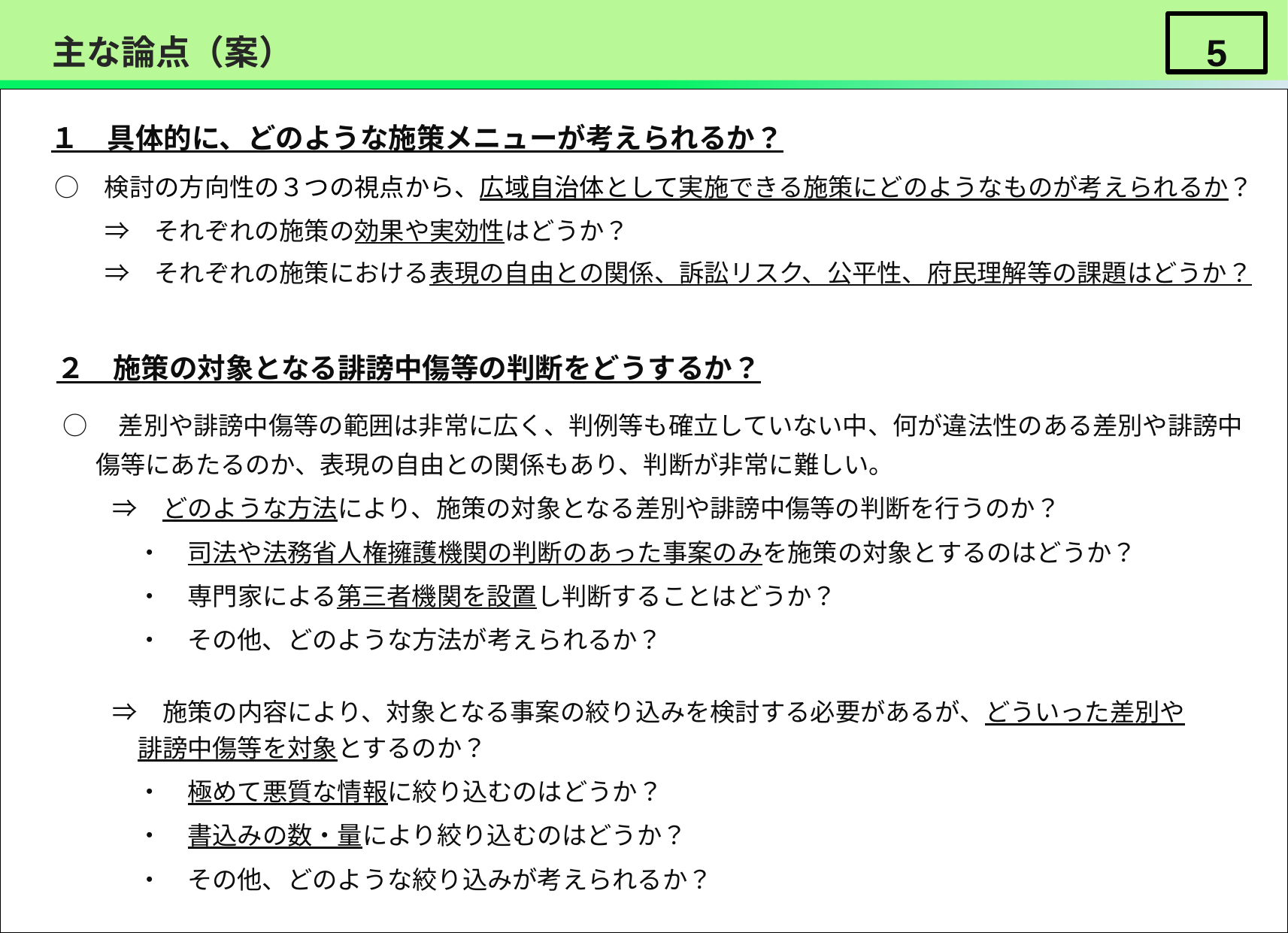

# 主な論点（案）
5

　 １　具体的に、どのような施策メニューが考えられるか？

　   ○　検討の方向性の３つの視点から、広域自治体として実施できる施策にどのようなものが考えられるか？

　   　　⇒　それぞれの施策の効果や実効性はどうか？

　　　   ⇒　それぞれの施策における表現の自由との関係、訴訟リスク、公平性、府民理解等の課題はどうか？

　２　施策の対象となる誹謗中傷等の判断をどうするか？
○　差別や誹謗中傷等の範囲は非常に広く、判例等も確立していない中、何が違法性のある差別や誹謗中傷等にあたるのか、表現の自由との関係もあり、判断が非常に難しい。

　　⇒　どのような方法により、施策の対象となる差別や誹謗中傷等の判断を行うのか？

　　　・　司法や法務省人権擁護機関の判断のあった事案のみを施策の対象とするのはどうか？

　　　・　専門家による第三者機関を設置し判断することはどうか？

　　　・　その他、どのような方法が考えられるか？

　　⇒　施策の内容により、対象となる事案の絞り込みを検討する必要があるが、どういった差別や
　　　誹謗中傷等を対象とするのか？

　　　・　極めて悪質な情報に絞り込むのはどうか？

　　　・　書込みの数・量により絞り込むのはどうか？

　　　・　その他、どのような絞り込みが考えられるか？